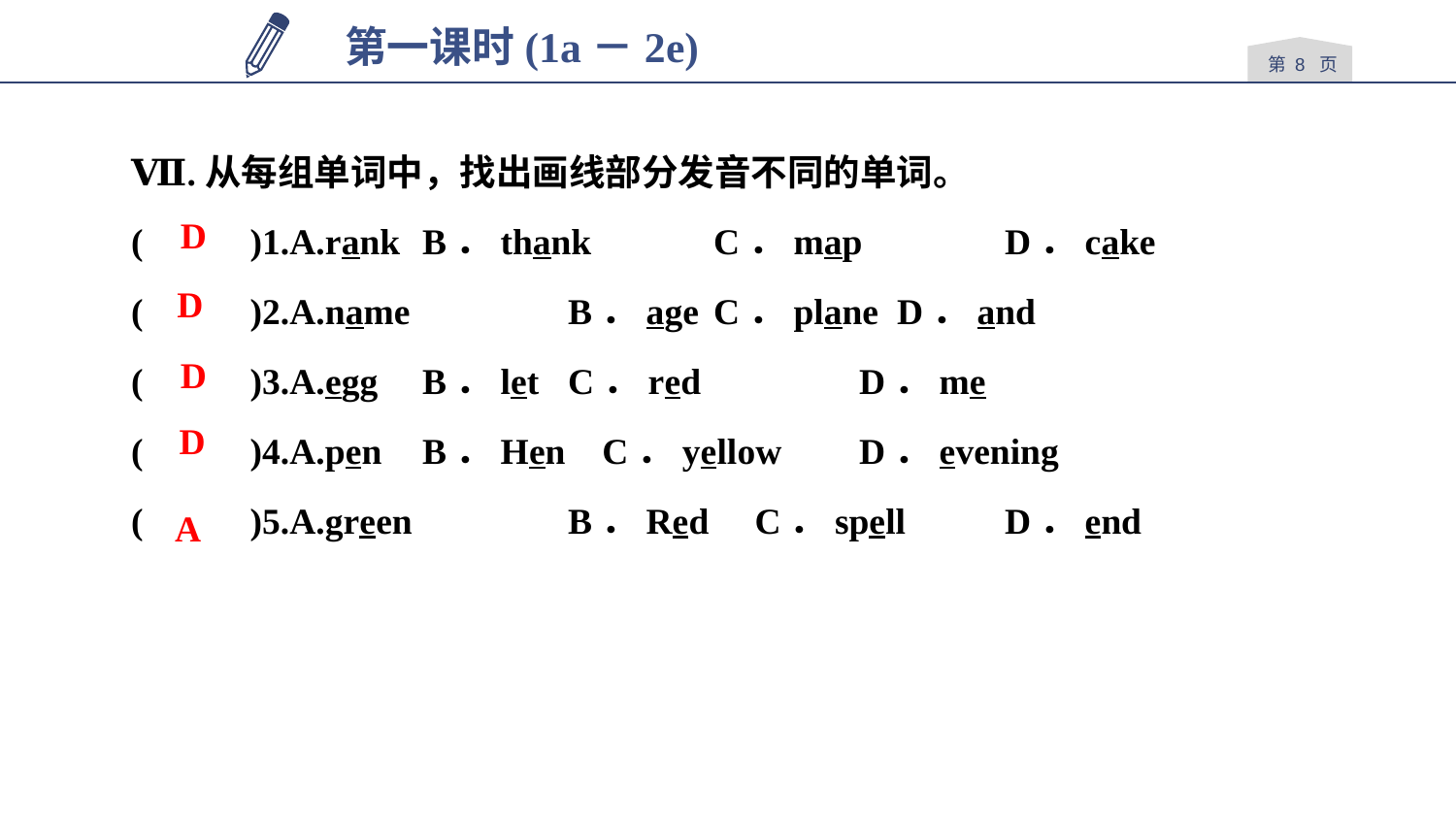

第一课时(1a－2e)

第 8  页
# Ⅶ.从每组单词中，找出画线部分发音不同的单词。
(　  　)1.A.rank  	B．thank	C．map  	D．cake
(　  　)2.A.name  	B．age	C．plane  D．and
(　  　)3.A.egg  	B．let	C．red  	D．me
(　  　)4.A.pen  	B．Hen    C．yellow  	D．evening
(　  　)5.A.green  	B．Red     C．spell  	D．end

D
D
D
D
A